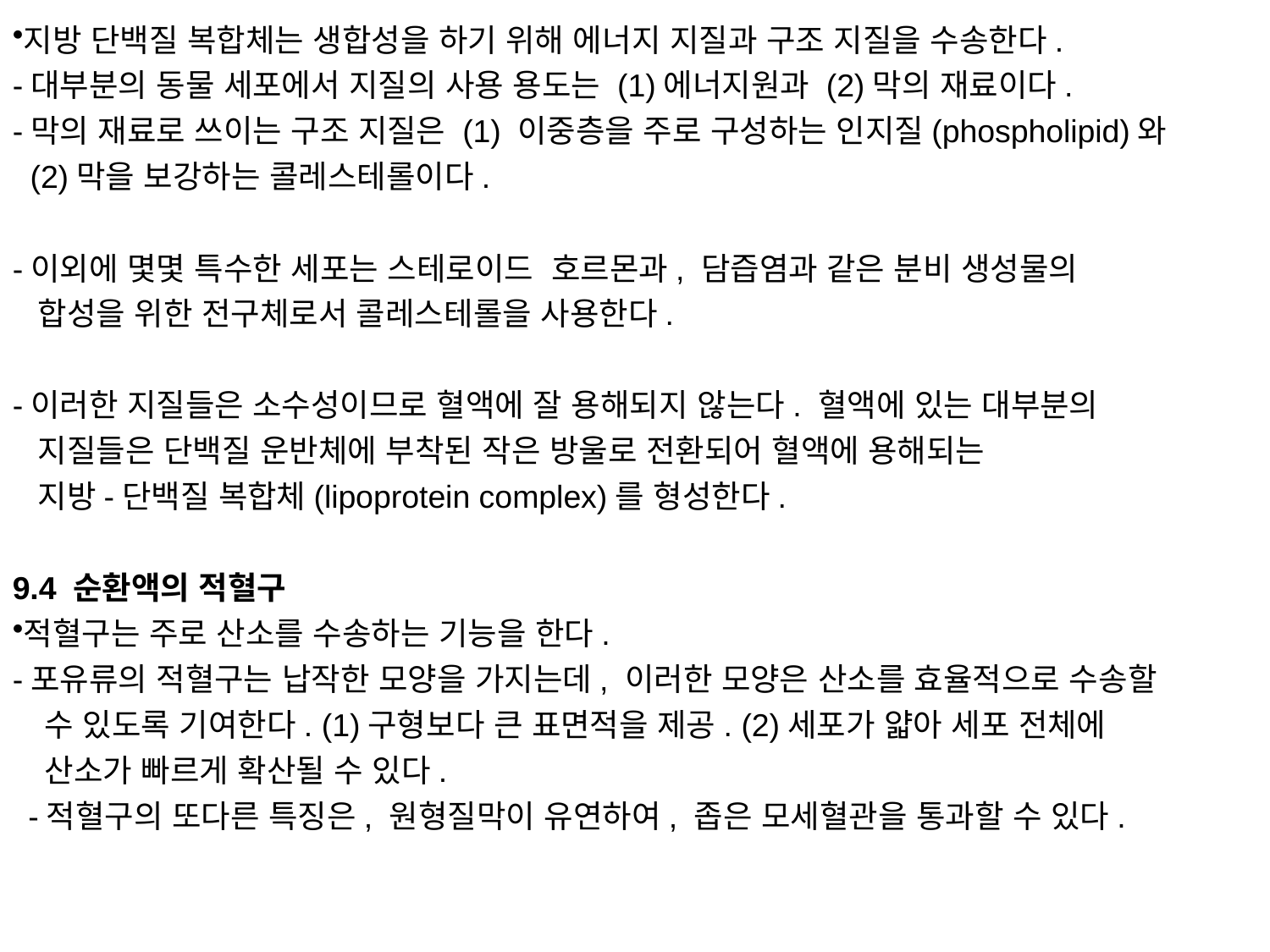

지방 단백질 복합체는 생합성을 하기 위해 에너지 지질과 구조 지질을 수송한다.
-대부분의 동물 세포에서 지질의 사용 용도는 (1)에너지원과 (2)막의 재료이다.
-막의 재료로 쓰이는 구조 지질은 (1) 이중층을 주로 구성하는 인지질(phospholipid)와
  (2)막을 보강하는 콜레스테롤이다.

-이외에 몇몇 특수한 세포는 스테로이드  호르몬과, 담즙염과 같은 분비 생성물의
  합성을 위한 전구체로서 콜레스테롤을 사용한다.

-이러한 지질들은 소수성이므로 혈액에 잘 용해되지 않는다. 혈액에 있는 대부분의
  지질들은 단백질 운반체에 부착된 작은 방울로 전환되어 혈액에 용해되는
  지방-단백질 복합체(lipoprotein complex)를 형성한다.

9.4 순환액의 적혈구
적혈구는 주로 산소를 수송하는 기능을 한다.
-포유류의 적혈구는 납작한 모양을 가지는데, 이러한 모양은 산소를 효율적으로 수송할
 수 있도록 기여한다. (1)구형보다 큰 표면적을 제공. (2)세포가 얇아 세포 전체에
 산소가 빠르게 확산될 수 있다.
-적혈구의 또다른 특징은, 원형질막이 유연하여, 좁은 모세혈관을 통과할 수 있다.